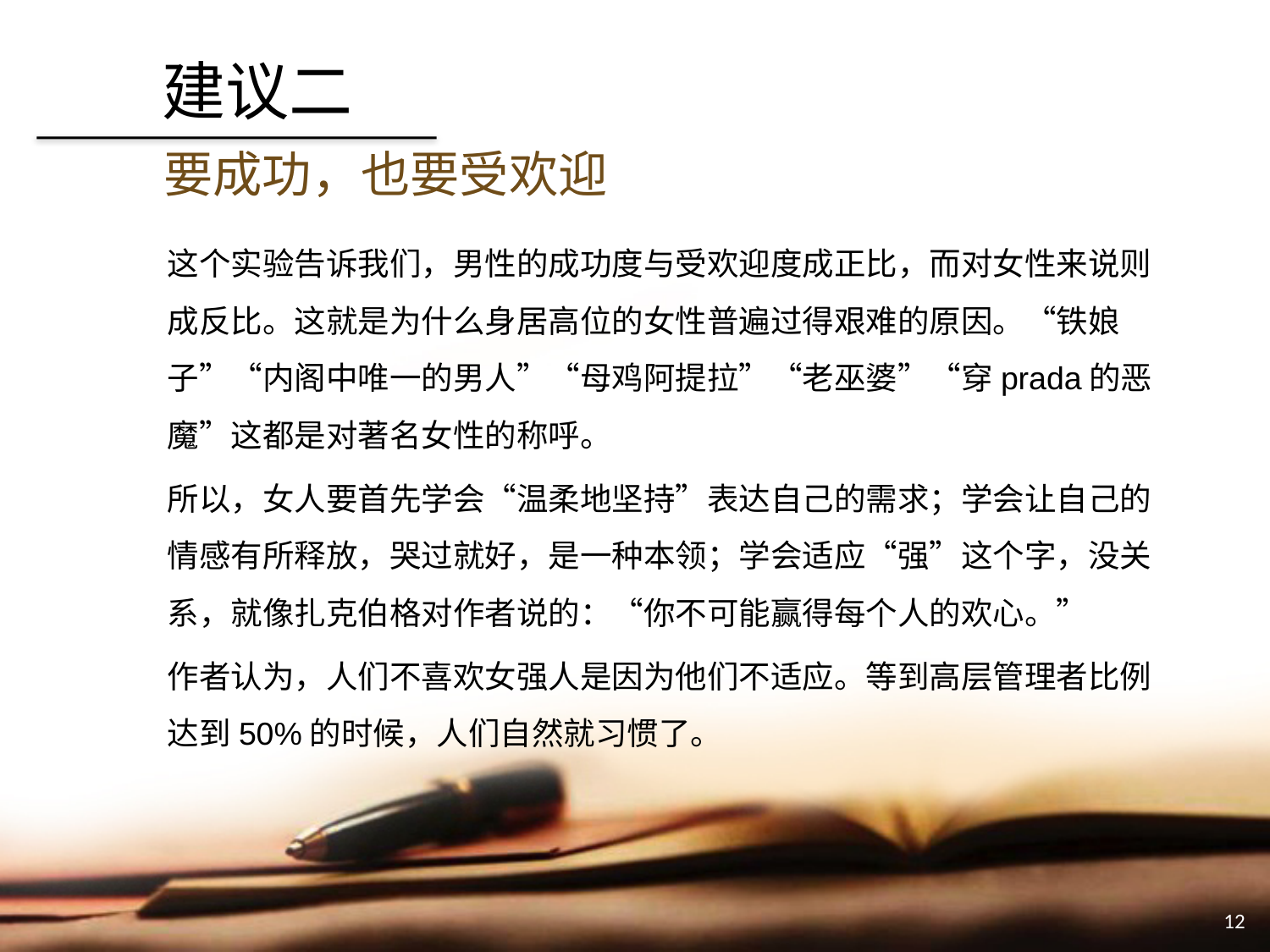

建议二

要成功，也要受欢迎
这个实验告诉我们，男性的成功度与受欢迎度成正比，而对女性来说则成反比。这就是为什么身居高位的女性普遍过得艰难的原因。“铁娘子”“内阁中唯一的男人”“母鸡阿提拉”“老巫婆”“穿prada的恶魔”这都是对著名女性的称呼。
所以，女人要首先学会“温柔地坚持”表达自己的需求；学会让自己的情感有所释放，哭过就好，是一种本领；学会适应“强”这个字，没关系，就像扎克伯格对作者说的：“你不可能赢得每个人的欢心。”
作者认为，人们不喜欢女强人是因为他们不适应。等到高层管理者比例达到50%的时候，人们自然就习惯了。